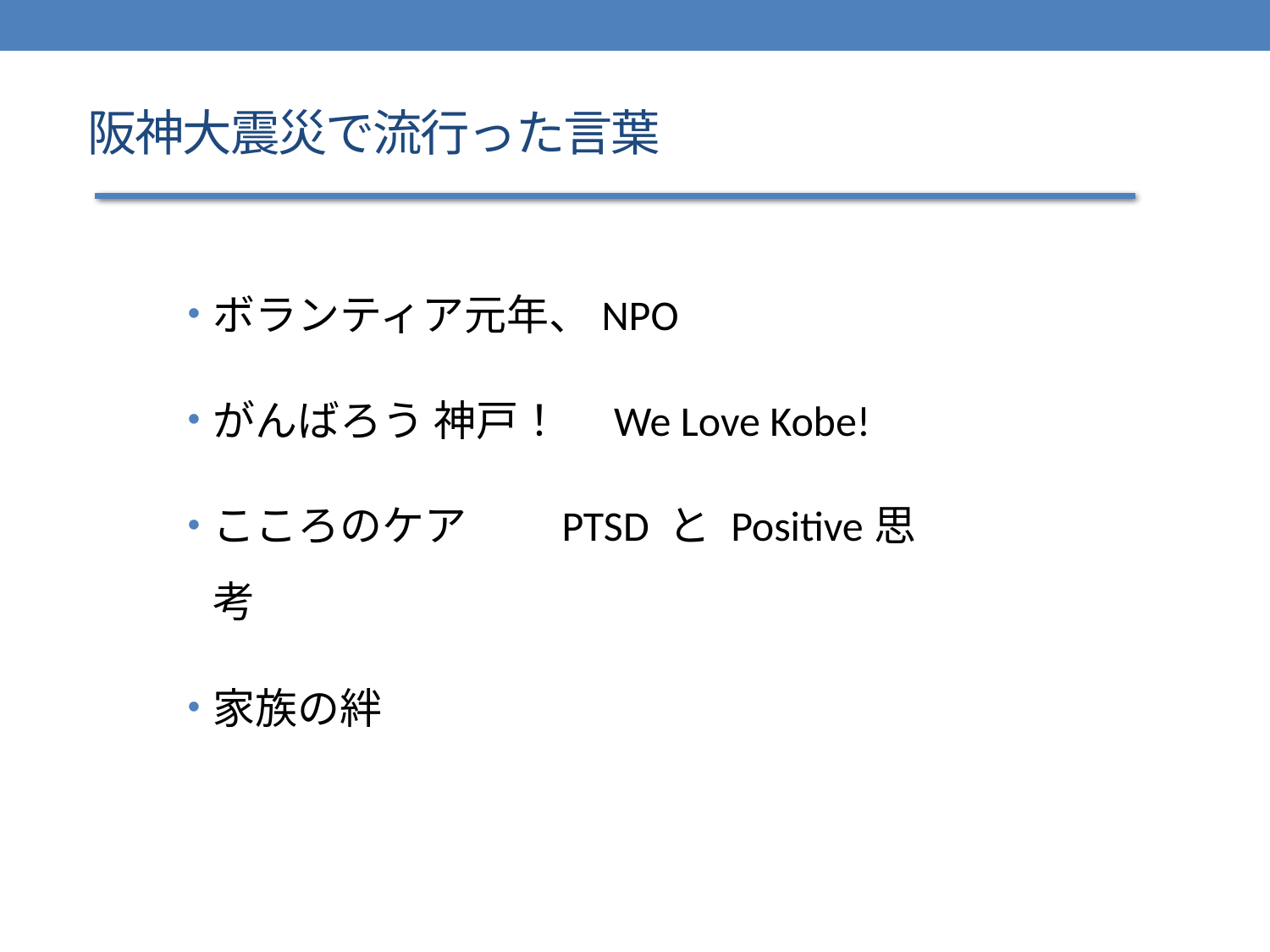

# 阪神大震災で流行った言葉
ボランティア元年、NPO
がんばろう 神戸！　We Love Kobe!
こころのケア　　PTSD と Positive思考
家族の絆